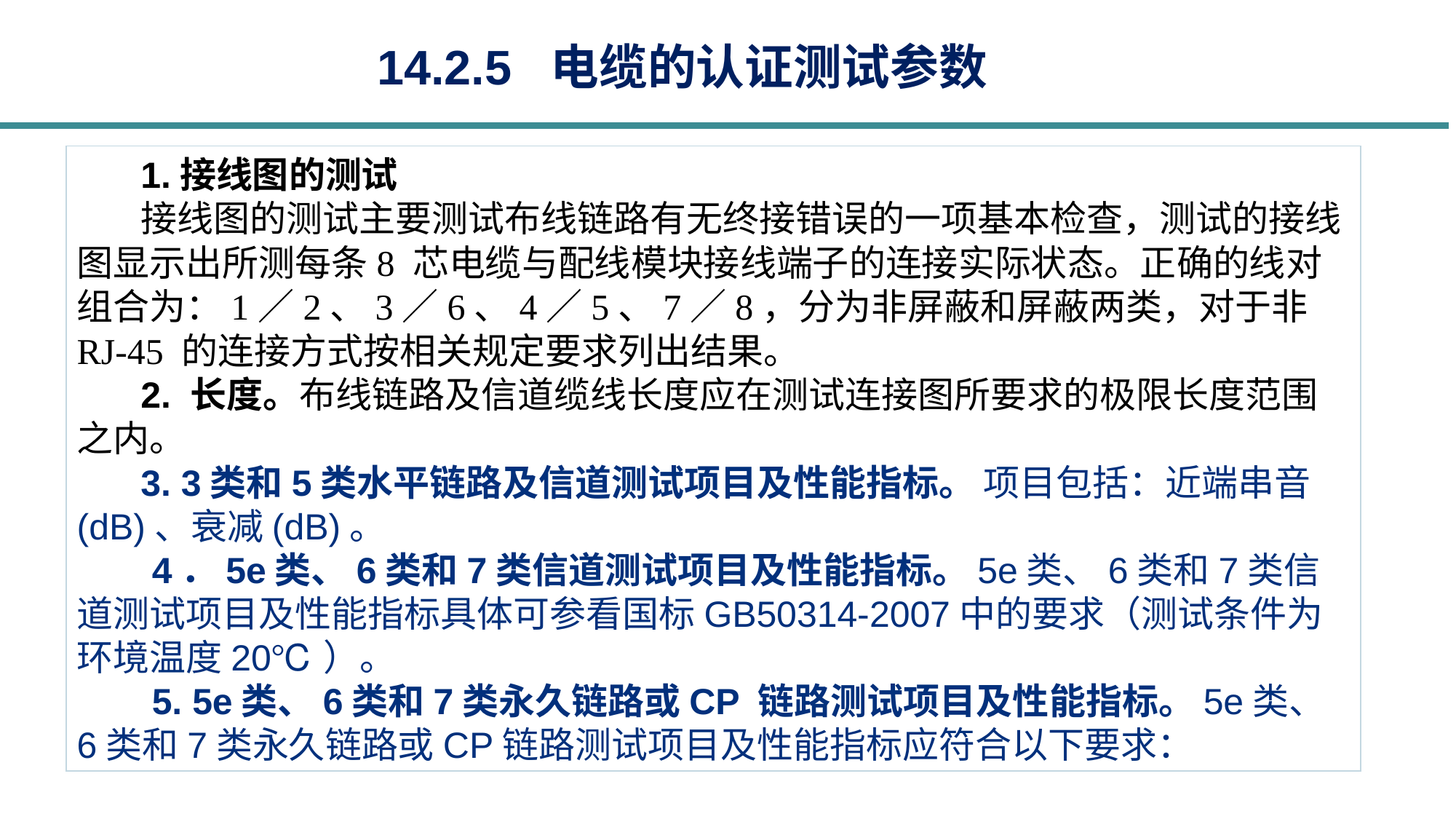

14.2.5  电缆的认证测试参数
1.接线图的测试
接线图的测试主要测试布线链路有无终接错误的一项基本检查，测试的接线图显示出所测每条8 芯电缆与配线模块接线端子的连接实际状态。正确的线对组合为：1／2、3／6、4／5、7／8，分为非屏蔽和屏蔽两类，对于非RJ-45 的连接方式按相关规定要求列出结果。
2. 长度。布线链路及信道缆线长度应在测试连接图所要求的极限长度范围之内。
3. 3类和5类水平链路及信道测试项目及性能指标。 项目包括：近端串音(dB)、衰减(dB)。
4．5e类、6类和7类信道测试项目及性能指标。5e类、6类和7类信道测试项目及性能指标具体可参看国标GB50314-2007中的要求（测试条件为环境温度20℃）。
5. 5e类、6类和7类永久链路或CP 链路测试项目及性能指标。5e类、6类和7类永久链路或CP链路测试项目及性能指标应符合以下要求：